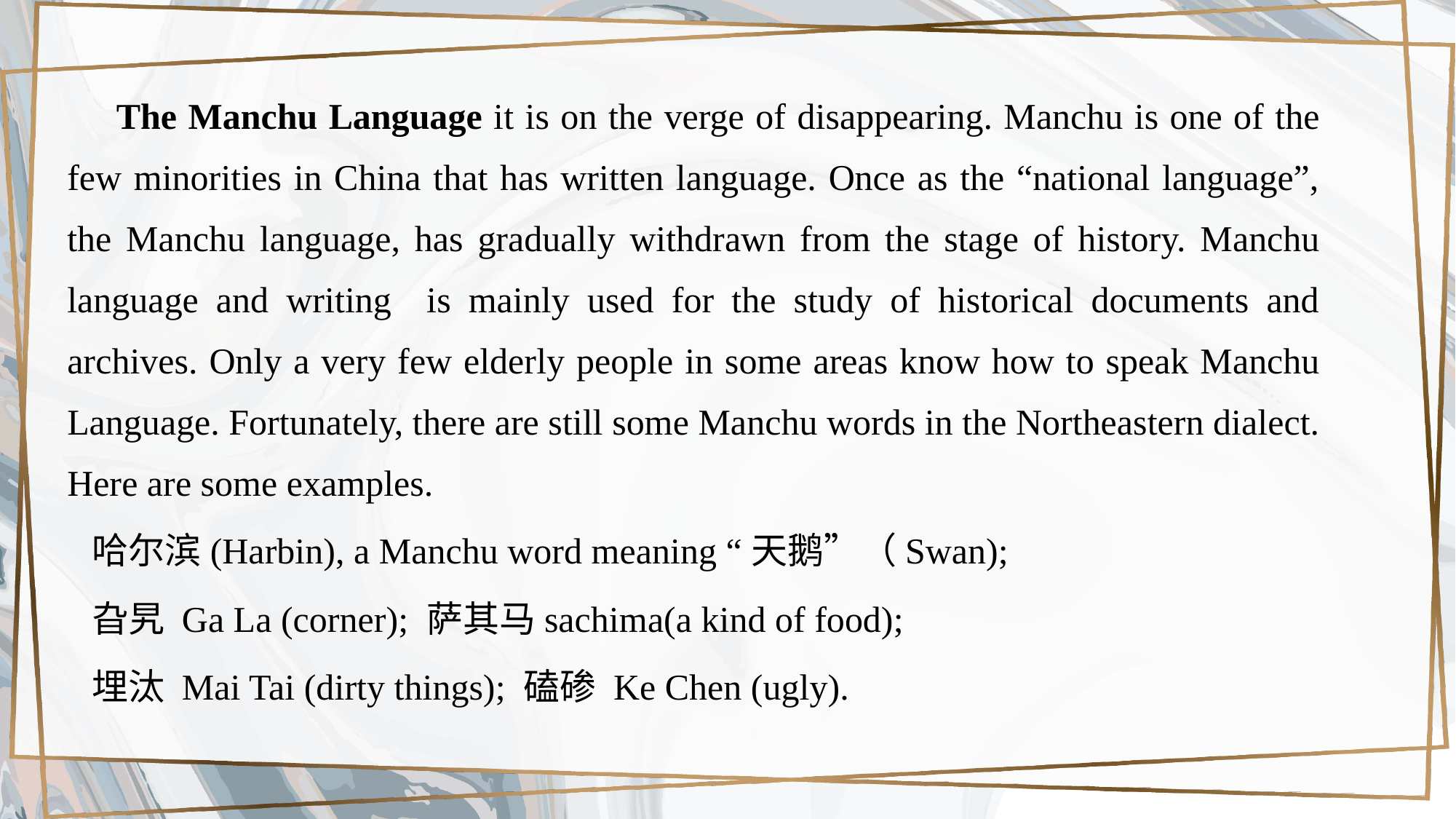

The Manchu Language it is on the verge of disappearing. Manchu is one of the few minorities in China that has written language. Once as the “national language”, the Manchu language, has gradually withdrawn from the stage of history. Manchu language and writing  is mainly used for the study of historical documents and archives. Only a very few elderly people in some areas know how to speak Manchu Language. Fortunately, there are still some Manchu words in the Northeastern dialect. Here are some examples.
  哈尔滨(Harbin), a Manchu word meaning “天鹅”（Swan);
  旮旯 Ga La (corner); 萨其马sachima(a kind of food);
  埋汰 Mai Tai (dirty things); 磕碜 Ke Chen (ugly).